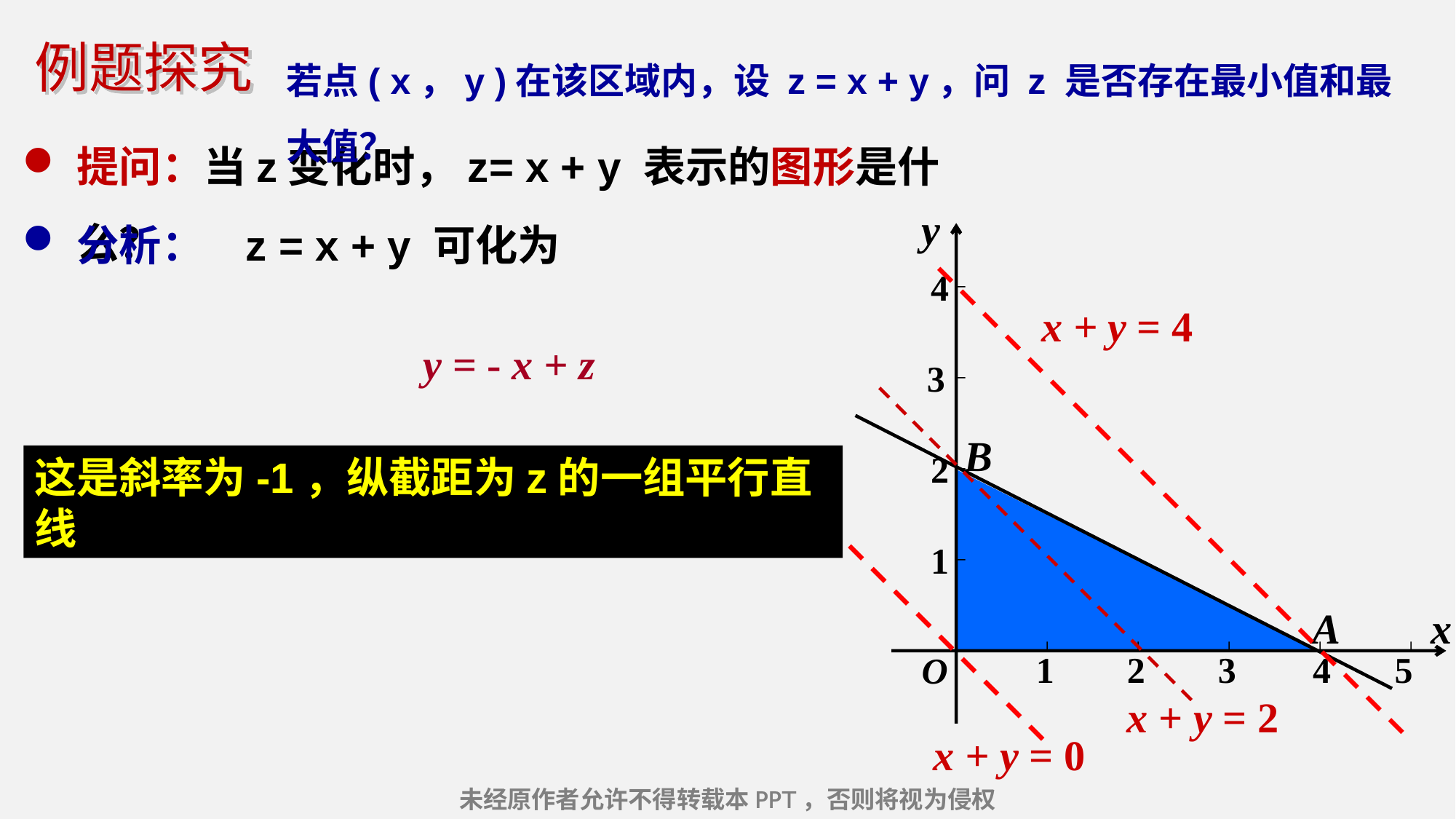

例题探究
若点( x，y )在该区域内，设 z = x + y，问 z 是否存在最小值和最大值？
提问：当z变化时，z= x + y 表示的图形是什么？
y

4

3

B
2

1

A
x
1

2

3

4

5

O

分析：
z = x + y 可化为

x + y = 4
y = - x + z

x + y = 2
这是斜率为-1，纵截距为z的一组平行直线

x + y = 0